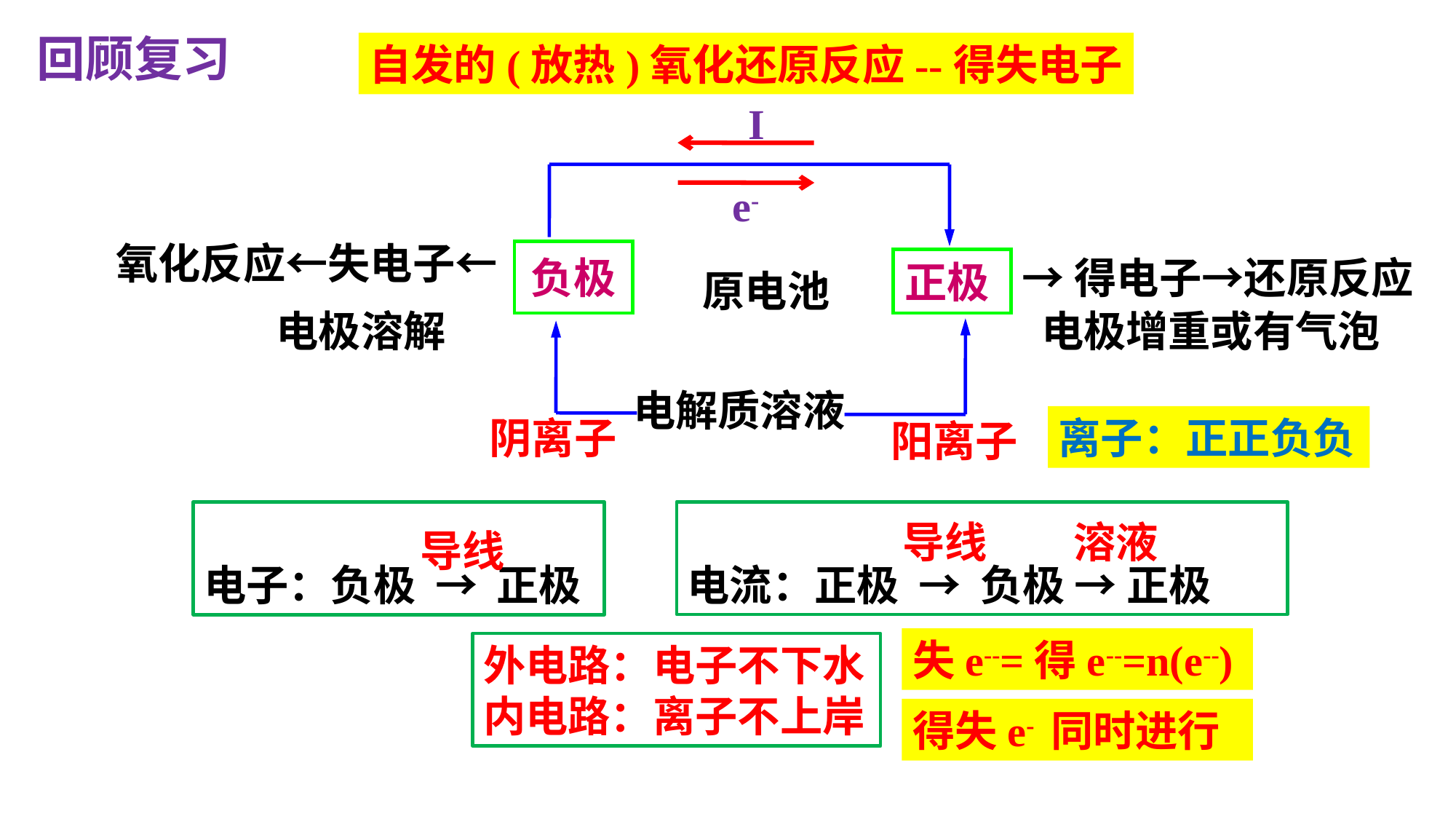

回顾复习
自发的(放热)氧化还原反应--得失电子
I

e-
氧化反应←失电子←
负极
→得电子→还原反应
正极
 原电池
电极溶解
电极增重或有气泡

电解质溶液
阴离子
离子：正正负负
阳离子

电流：正极  →  负极 → 正极
导线
溶液

电子：负极  →  正极
导线
失e--=得e--=n(e--)
外电路：电子不下水
内电路：离子不上岸
得失e- 同时进行